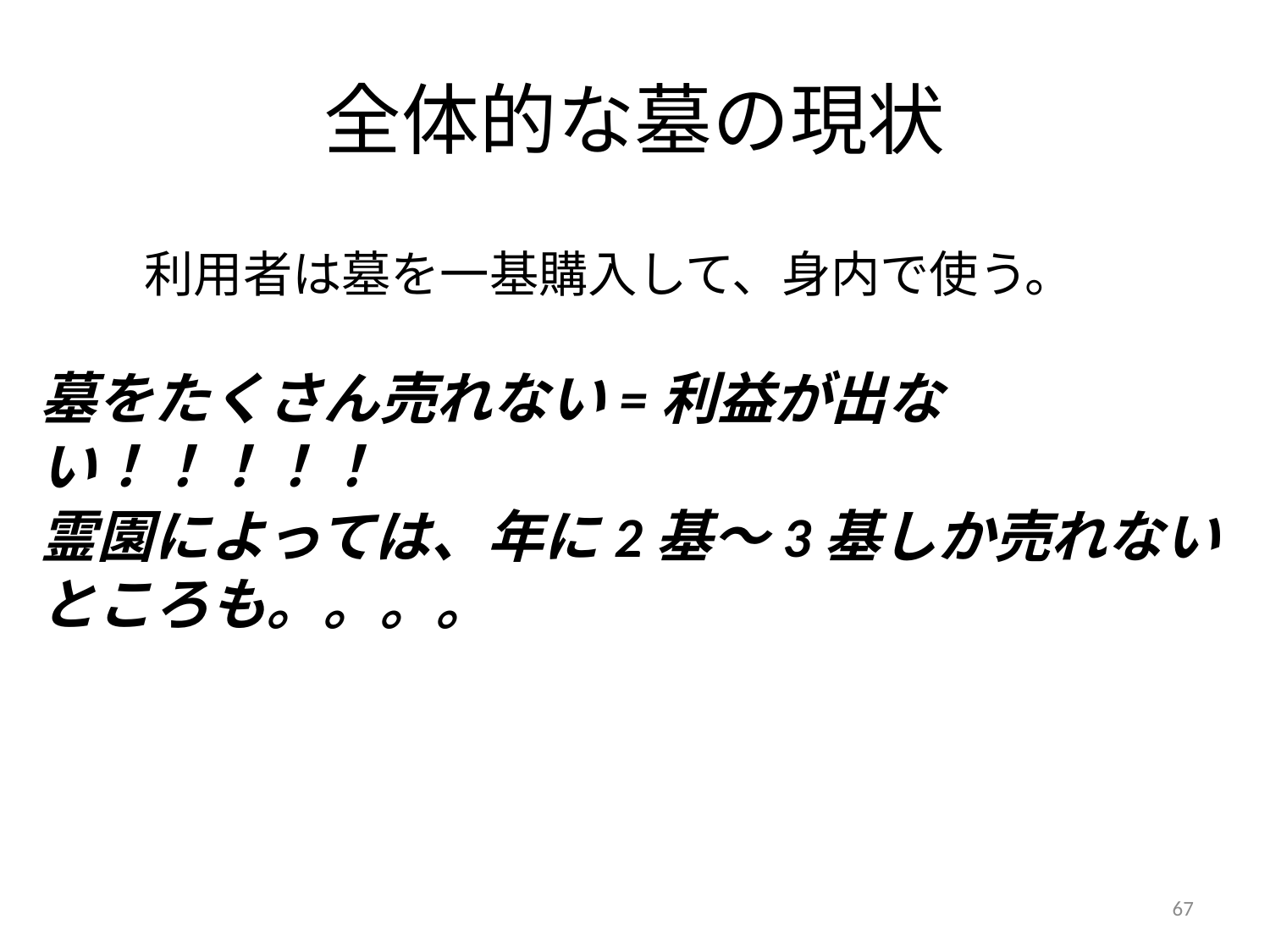

# 全体的な墓の現状
利用者は墓を一基購入して、身内で使う。

墓をたくさん売れない=利益が出ない！！！！！
霊園によっては、年に2基〜3基しか売れないところも。。。。
67